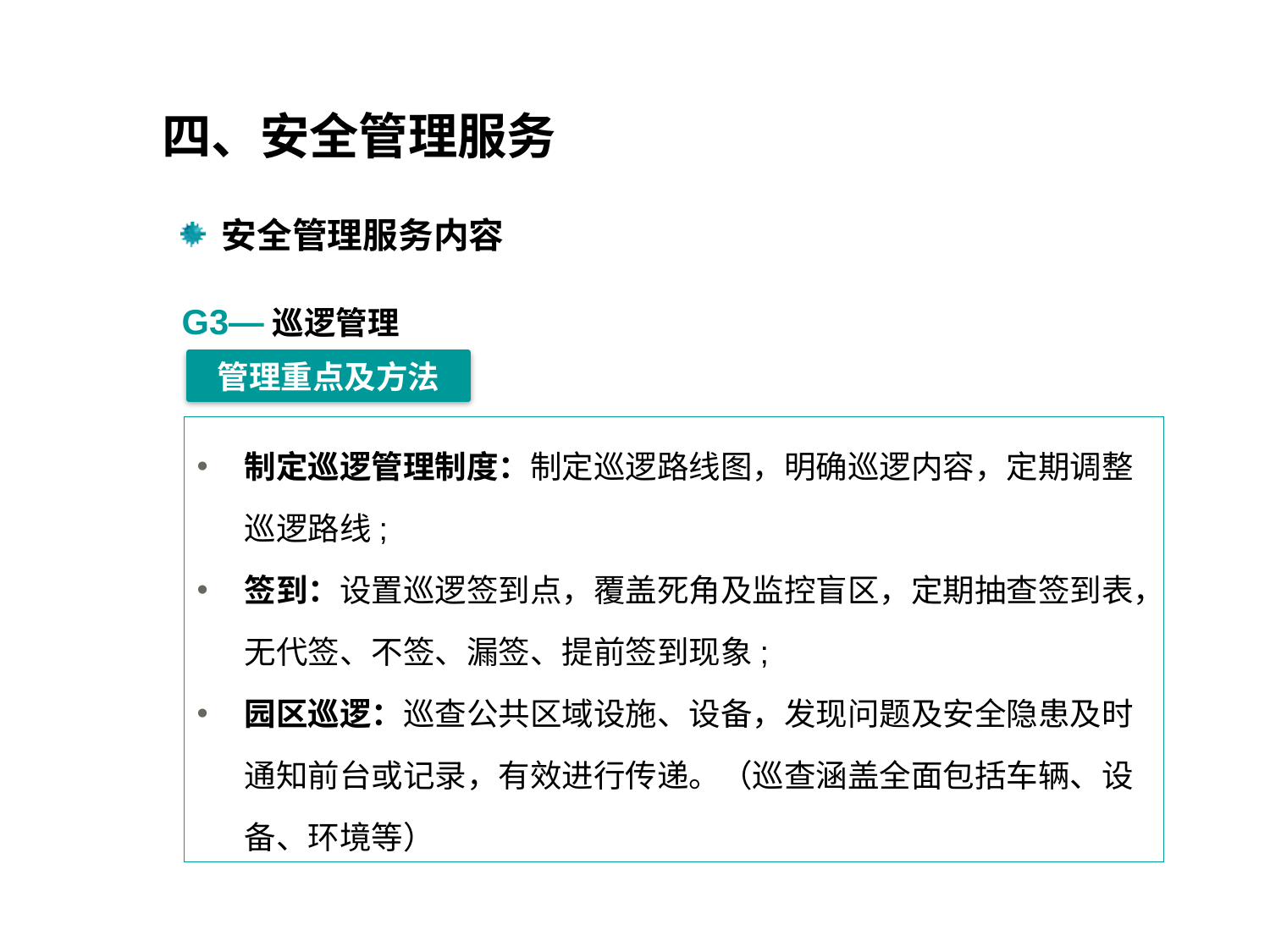

四、安全管理服务
 安全管理服务内容
G3—巡逻管理
管理重点及方法
制定巡逻管理制度：制定巡逻路线图，明确巡逻内容，定期调整巡逻路线;
签到：设置巡逻签到点，覆盖死角及监控盲区，定期抽查签到表，无代签、不签、漏签、提前签到现象;
园区巡逻：巡查公共区域设施、设备，发现问题及安全隐患及时通知前台或记录，有效进行传递。（巡查涵盖全面包括车辆、设备、环境等）